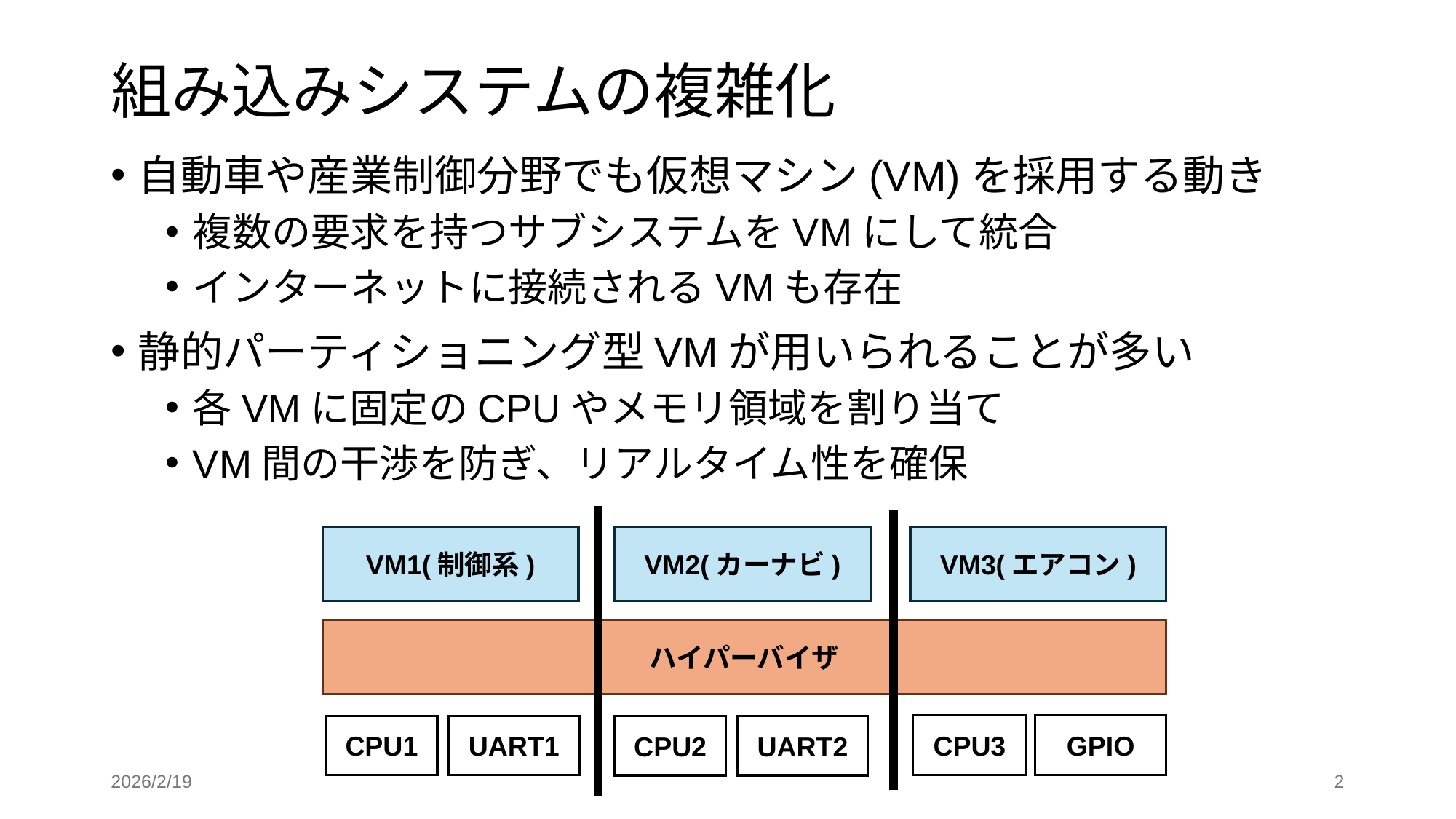

# 組み込みシステムの複雑化
自動車や産業制御分野でも仮想マシン(VM)を採用する動き
複数の要求を持つサブシステムをVMにして統合
インターネットに接続されるVMも存在
静的パーティショニング型VMが用いられることが多い
各VMに固定のCPUやメモリ領域を割り当て
VM間の干渉を防ぎ、リアルタイム性を確保
VM3(エアコン)
VM2(カーナビ)
VM1(制御系)
ハイパーバイザ
GPIO
CPU3
UART1
CPU2
UART2
CPU1
2026/2/19
2